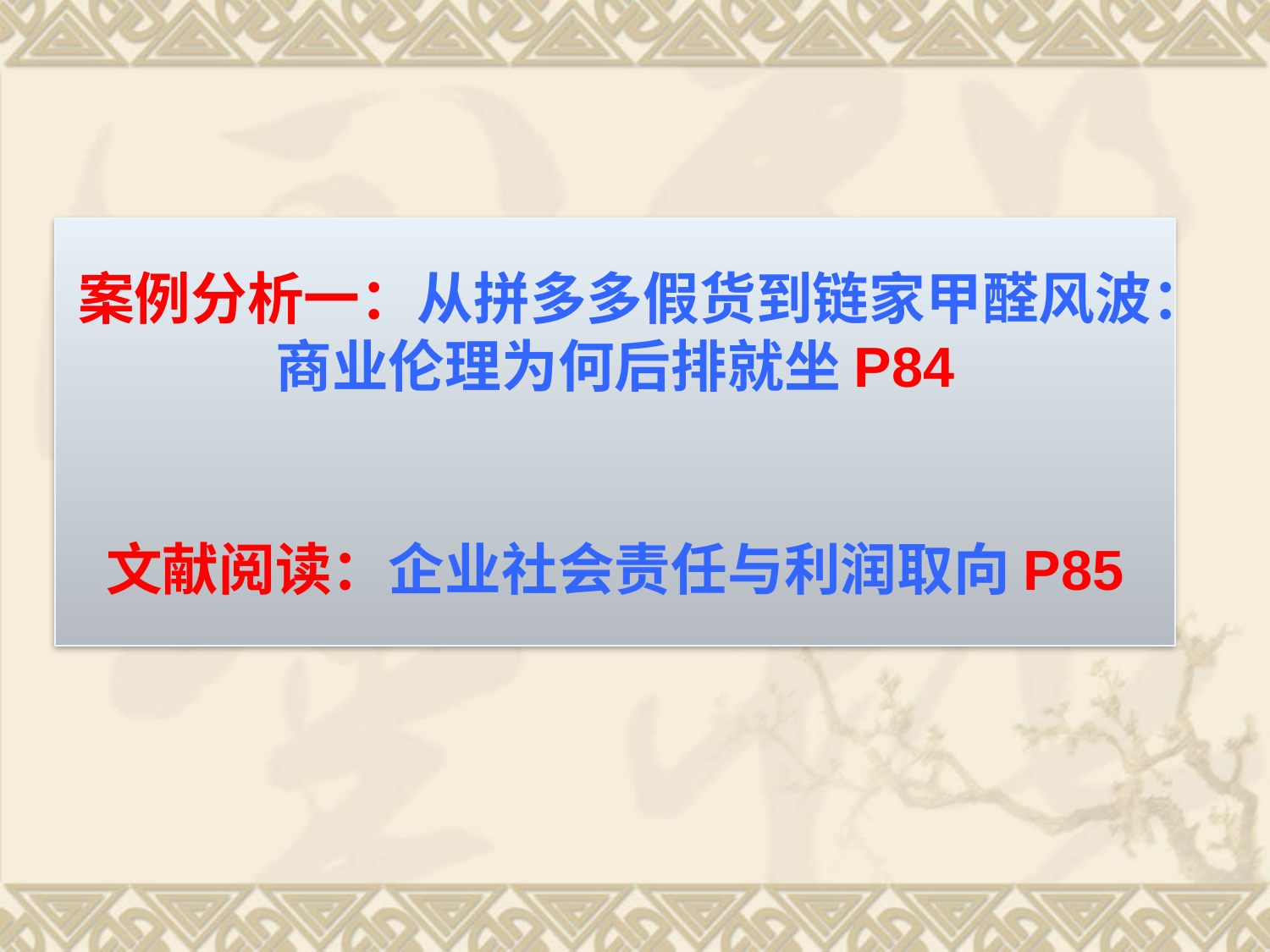

案例分析一：从拼多多假货到链家甲醛风波：商业伦理为何后排就坐P84

文献阅读：企业社会责任与利润取向P85